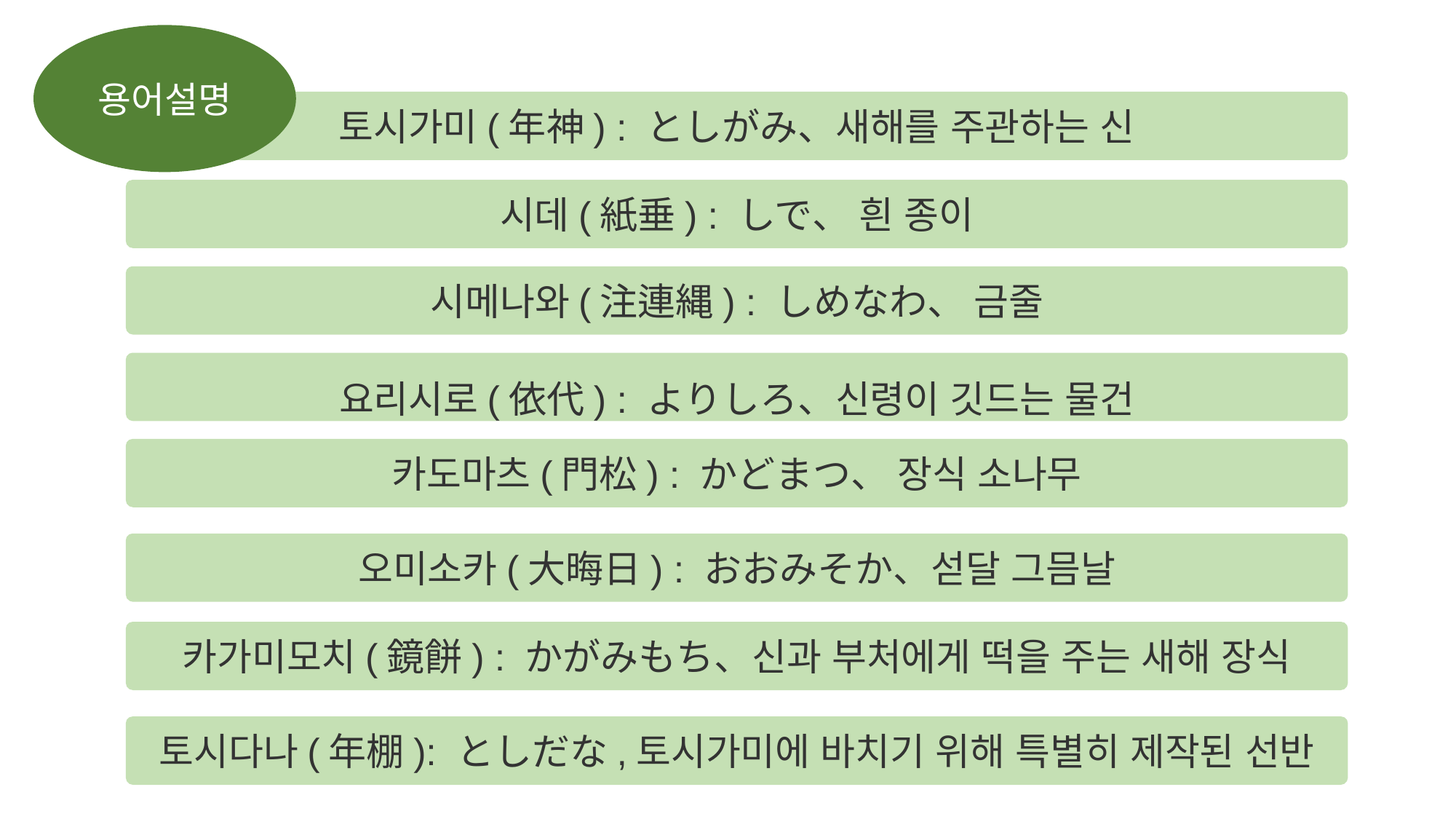

용어설명
토시가미(年神) : としがみ、새해를 주관하는 신
시데(紙垂) : しで、 흰 종이
시메나와(注連縄) : しめなわ、 금줄
요리시로(依代) : よりしろ、신령이 깃드는 물건
카도마츠(門松) : かどまつ、 장식 소나무
오미소카(大晦日) : おおみそか、섣달 그믐날
카가미모치(鏡餅) : かがみもち、신과 부처에게 떡을 주는 새해 장식
토시다나(年棚): としだな,토시가미에 바치기 위해 특별히 제작된 선반